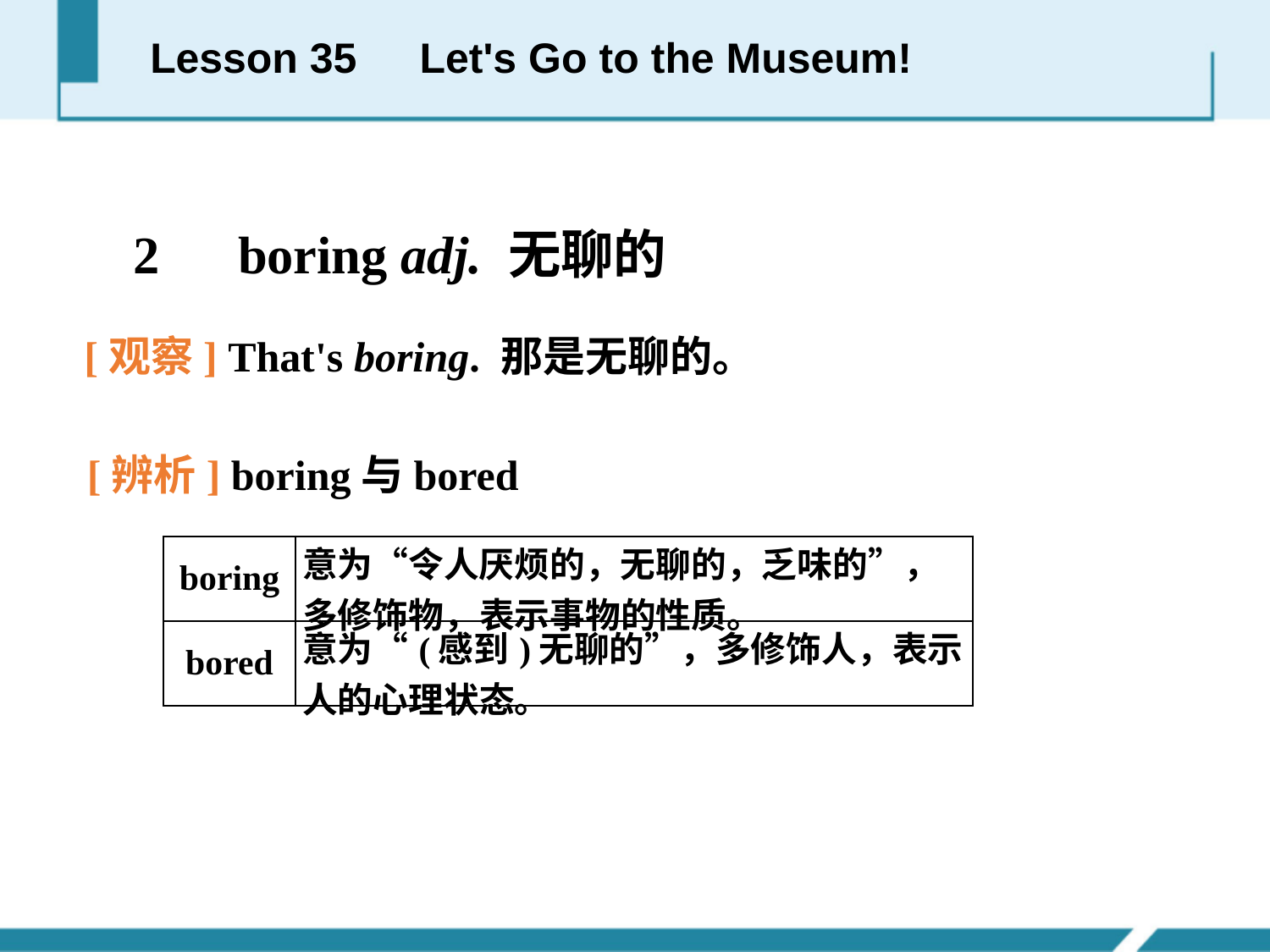

Lesson 35　Let's Go to the Museum!
　2　boring adj. 无聊的
[观察] That's boring. 那是无聊的。
[辨析] boring与bored
| boring | 意为“令人厌烦的，无聊的，乏味的”，多修饰物，表示事物的性质。 |
| --- | --- |
| bored | 意为“(感到)无聊的”，多修饰人，表示人的心理状态。 |